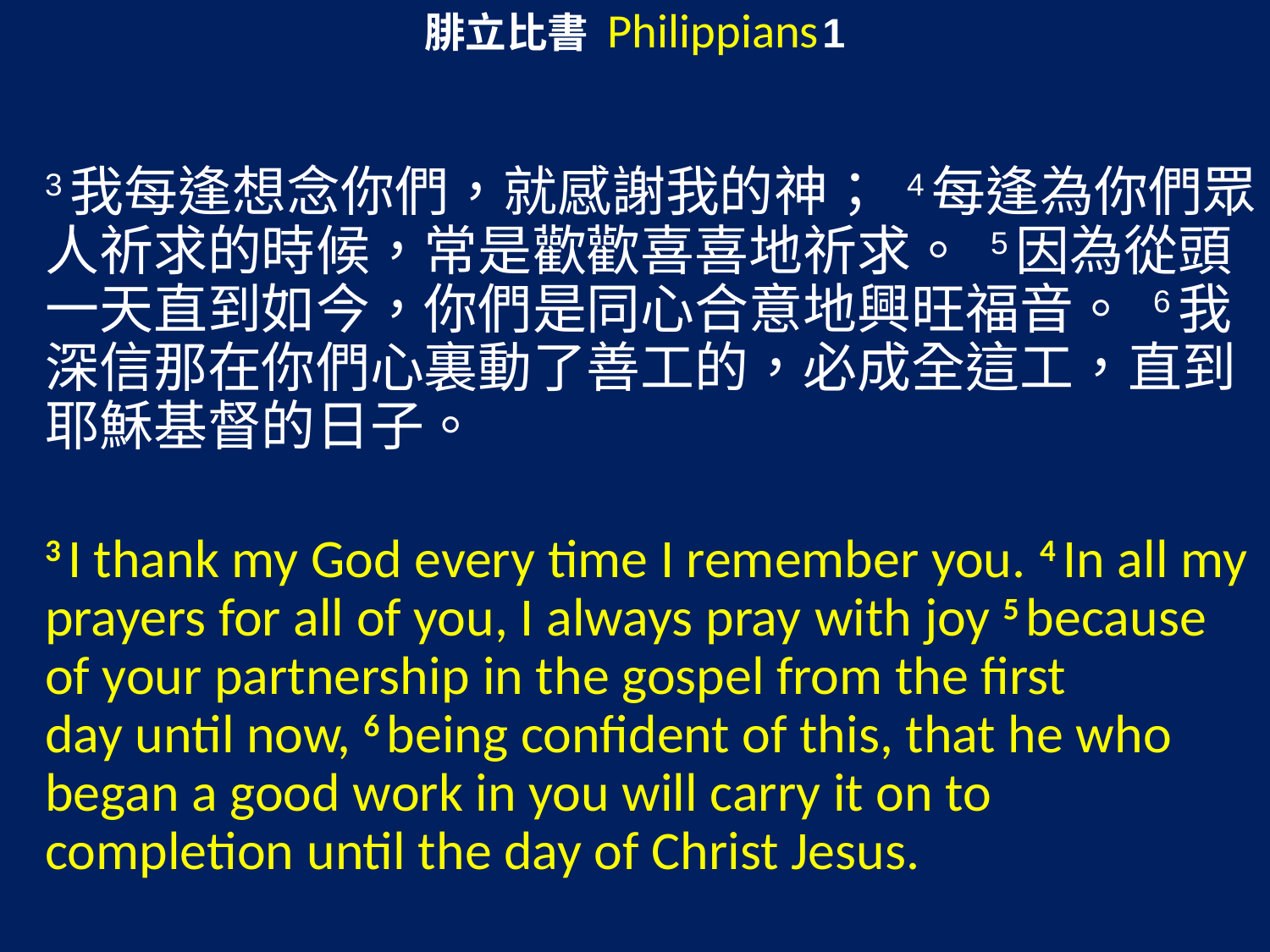

# 腓立比書 Philippians 1
3我每逢想念你們，就感謝我的神； 4每逢為你們眾人祈求的時候，常是歡歡喜喜地祈求。 5因為從頭一天直到如今，你們是同心合意地興旺福音。 6我深信那在你們心裏動了善工的，必成全這工，直到耶穌基督的日子。

3 I thank my God every time I remember you. 4 In all my prayers for all of you, I always pray with joy 5 because of your partnership in the gospel from the first day until now, 6 being confident of this, that he who began a good work in you will carry it on to completion until the day of Christ Jesus.